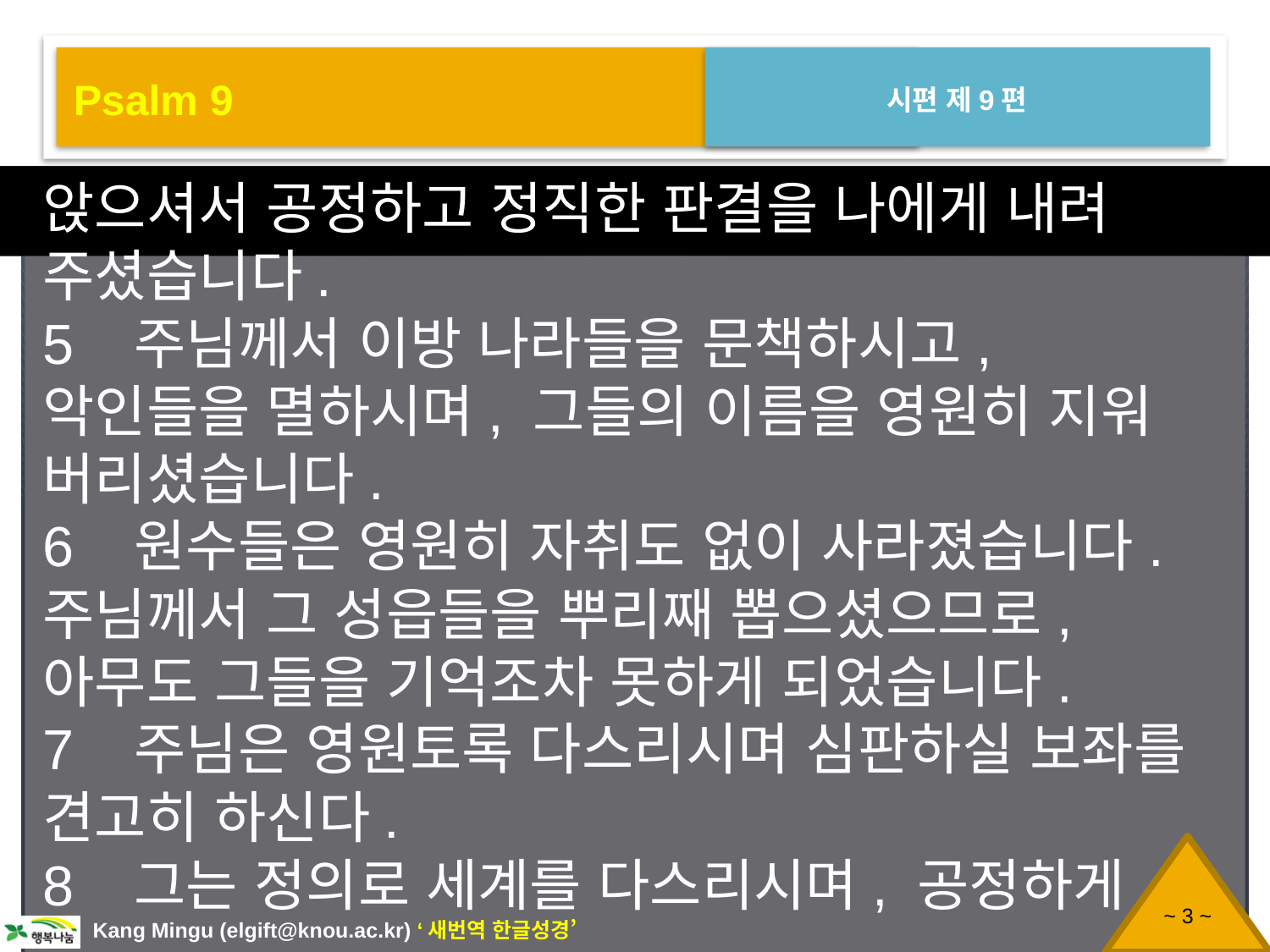

Psalm 9
시편 제9편
앉으셔서 공정하고 정직한 판결을 나에게 내려 주셨습니다.
5   주님께서 이방 나라들을 문책하시고, 악인들을 멸하시며, 그들의 이름을 영원히 지워 버리셨습니다.
6   원수들은 영원히 자취도 없이 사라졌습니다. 주님께서 그 성읍들을 뿌리째 뽑으셨으므로, 아무도 그들을 기억조차 못하게 되었습니다.
7   주님은 영원토록 다스리시며 심판하실 보좌를 견고히 하신다.
8   그는 정의로 세계를 다스리시며, 공정하게